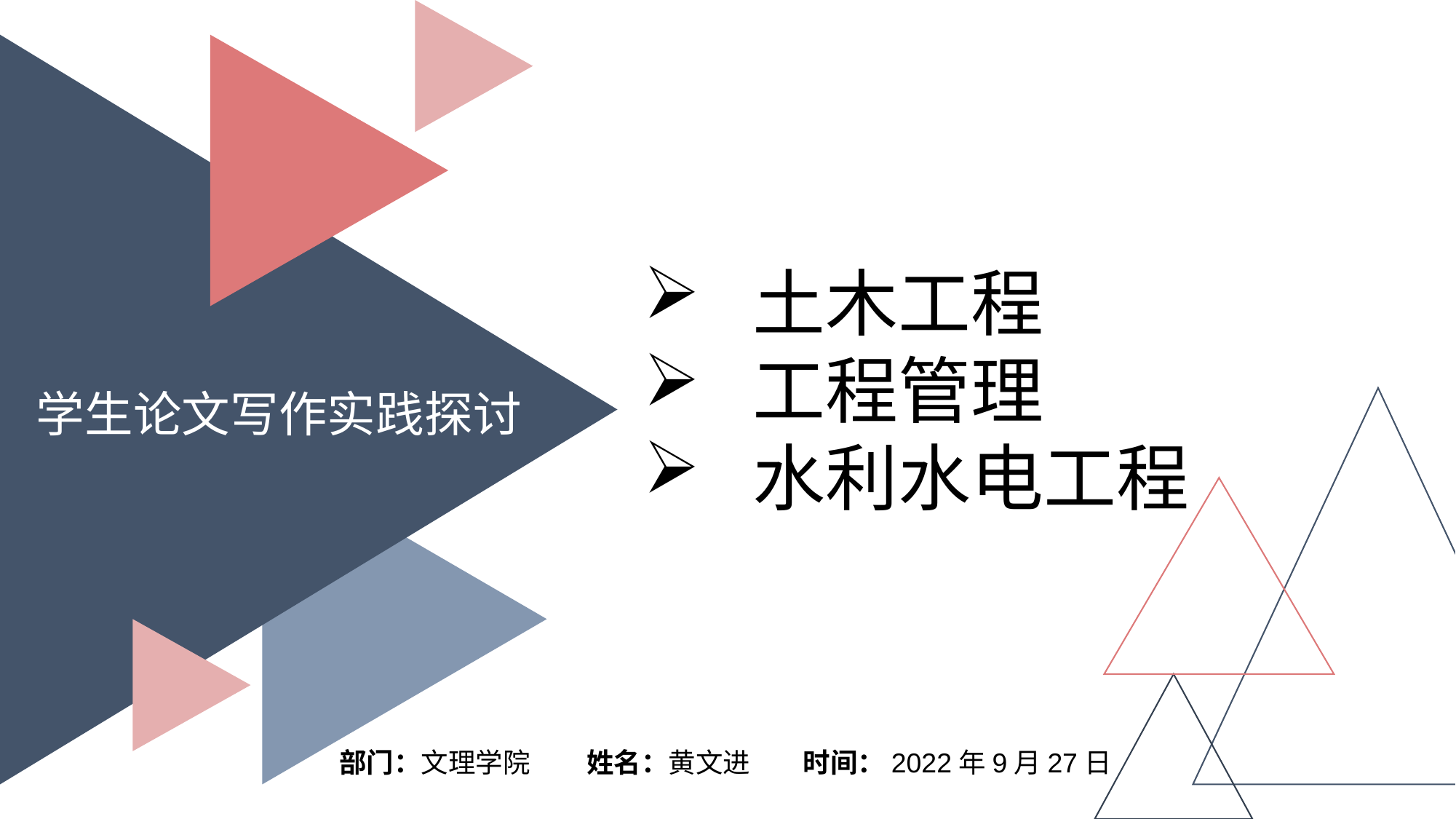

土木工程
工程管理
水利水电工程
学生论文写作实践探讨
姓名：黄文进
时间：2022年9月27日
部门：文理学院